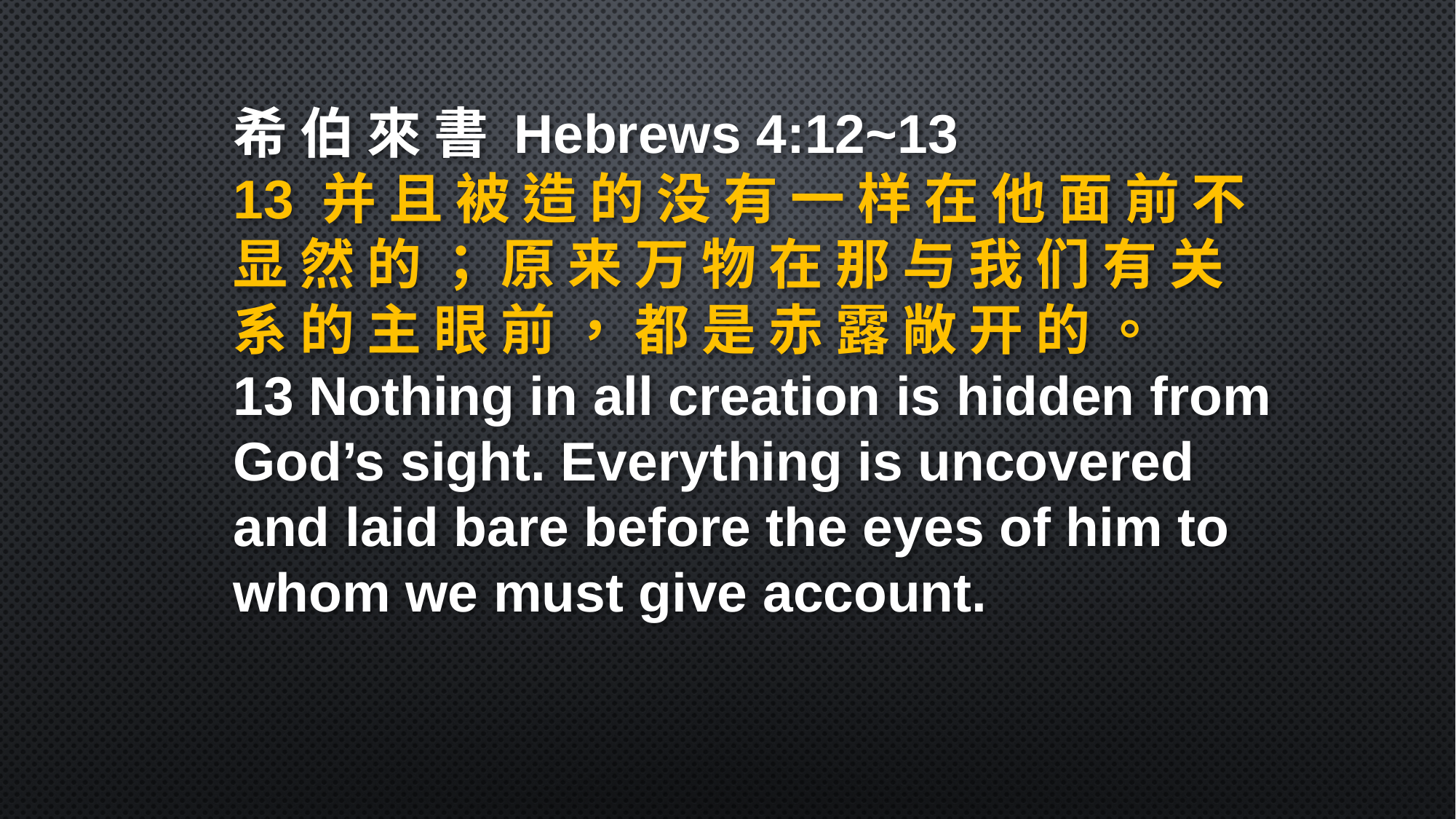

希 伯 來 書 Hebrews 4:12~13
13 并 且 被 造 的 没 有 一 样 在 他 面 前 不 显 然 的 ； 原 来 万 物 在 那 与 我 们 有 关 系 的 主 眼 前 ， 都 是 赤 露 敞 开 的 。
13 Nothing in all creation is hidden from God’s sight. Everything is uncovered and laid bare before the eyes of him to whom we must give account.